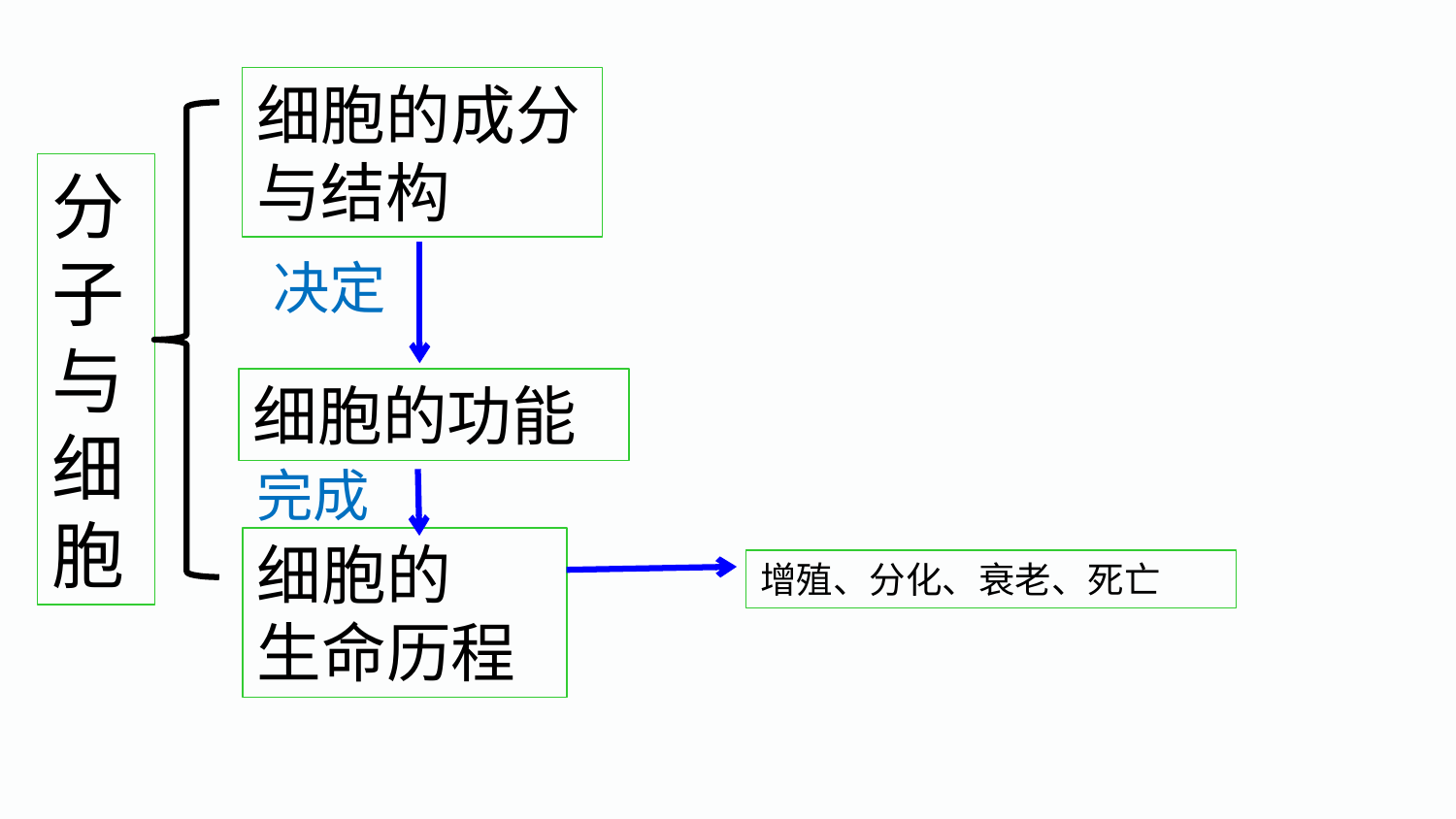

细胞的成分
与结构

分
子
与
细
胞
决定
细胞的功能
完成
细胞的
生命历程
增殖、分化、衰老、死亡